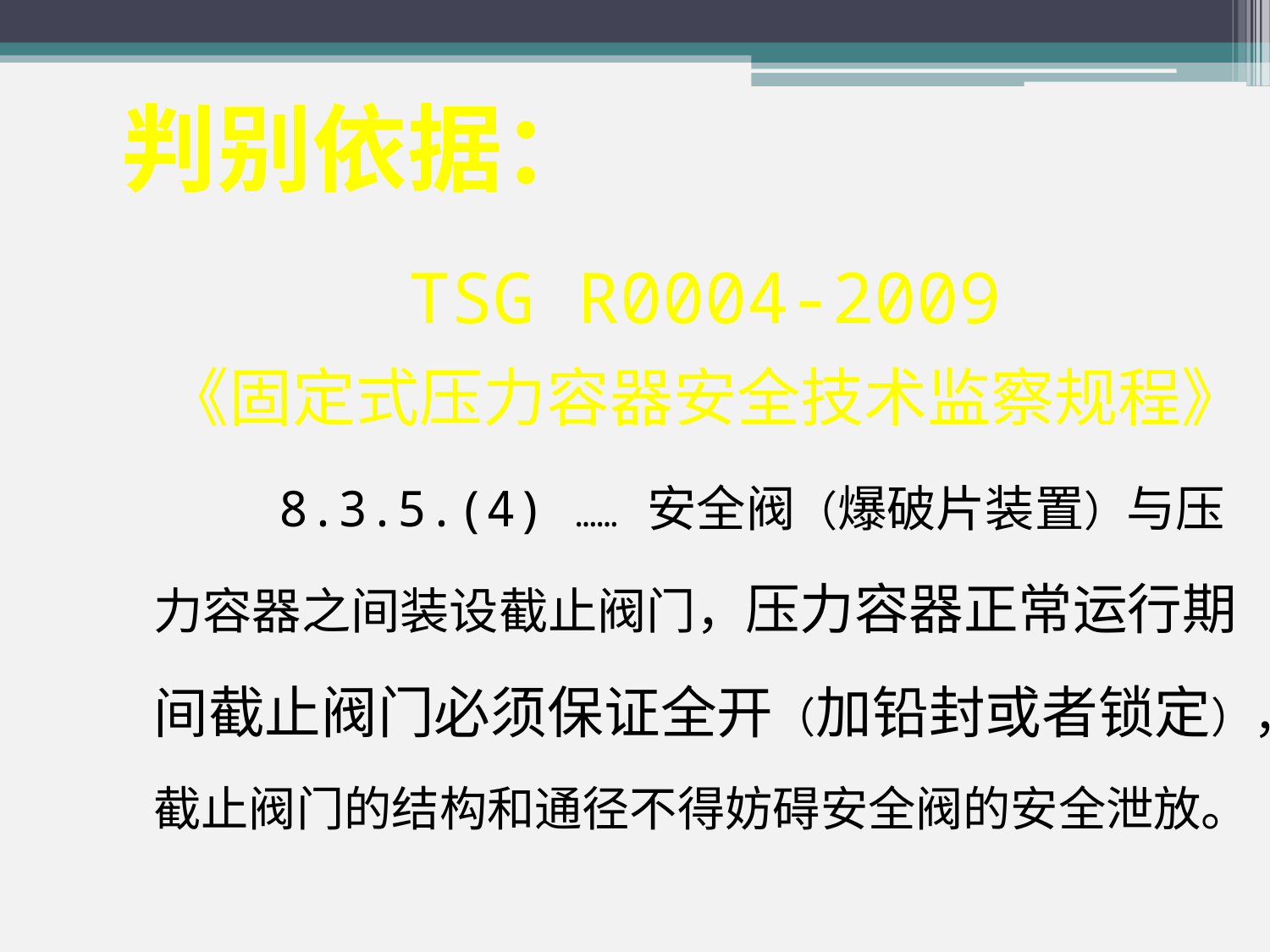

判别依据：
TSG R0004-2009
《固定式压力容器安全技术监察规程》
       8.3.5.(4) …… 安全阀（爆破片装置）与压力容器之间装设截止阀门，压力容器正常运行期间截止阀门必须保证全开（加铅封或者锁定），截止阀门的结构和通径不得妨碍安全阀的安全泄放。